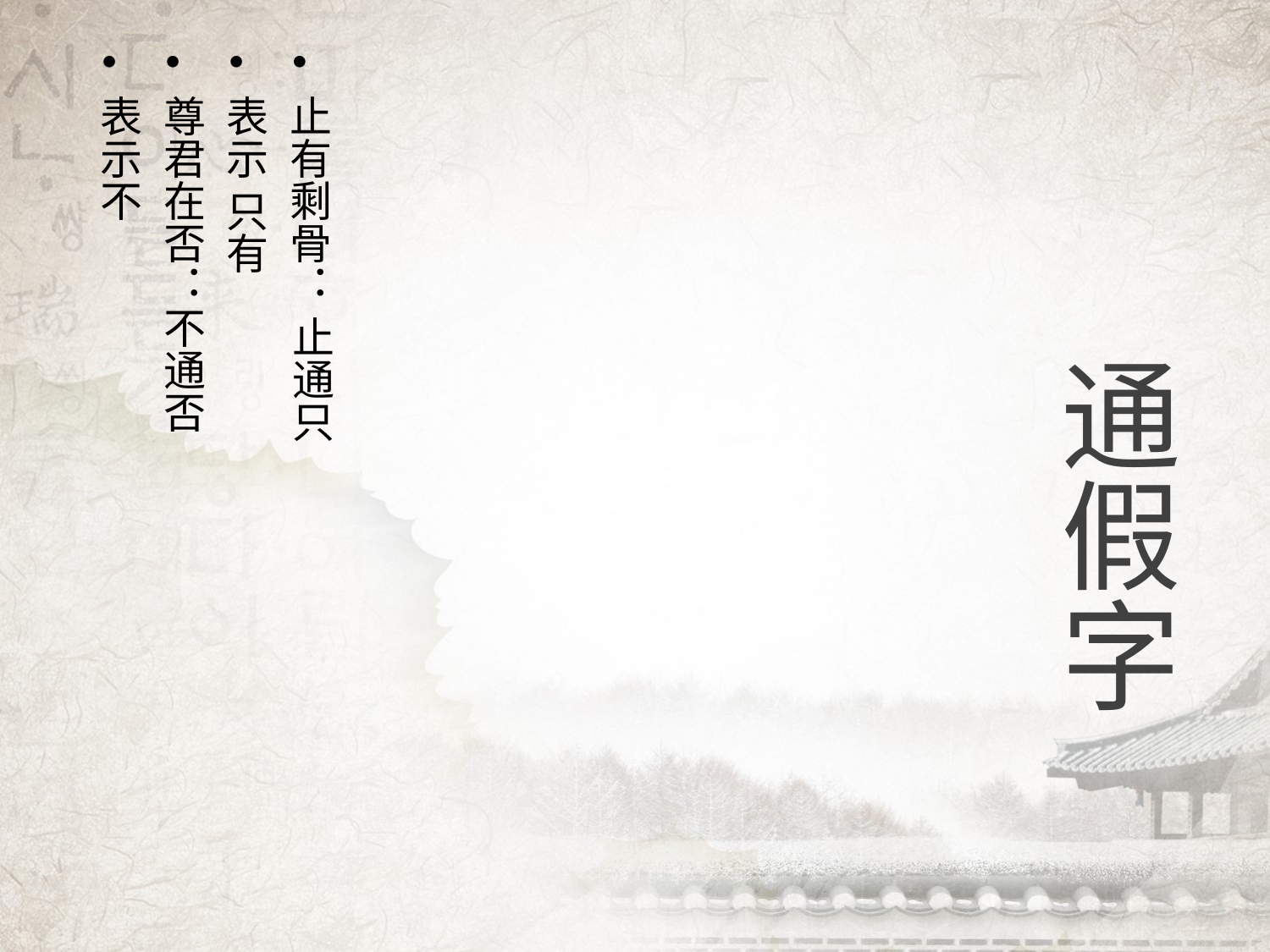

止有剩骨： 止通只
表示 只有
尊君在否：不通否
表示不
# 通假字